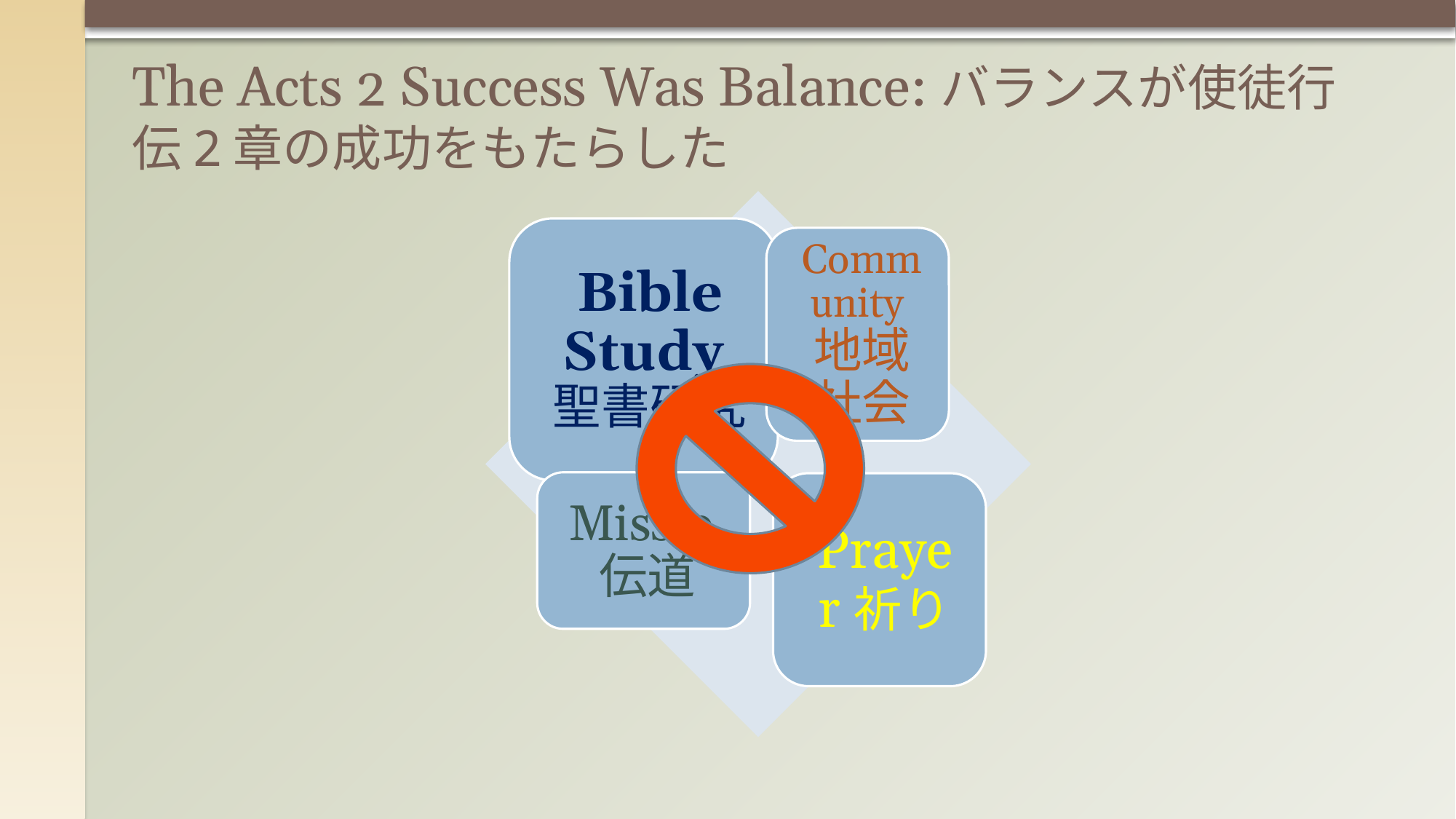

# The Acts 2 Success Was Balance:バランスが使徒行伝2章の成功をもたらした
Bible Study聖書研究
Comm unity地域社会
Missio伝道
Prayer祈り